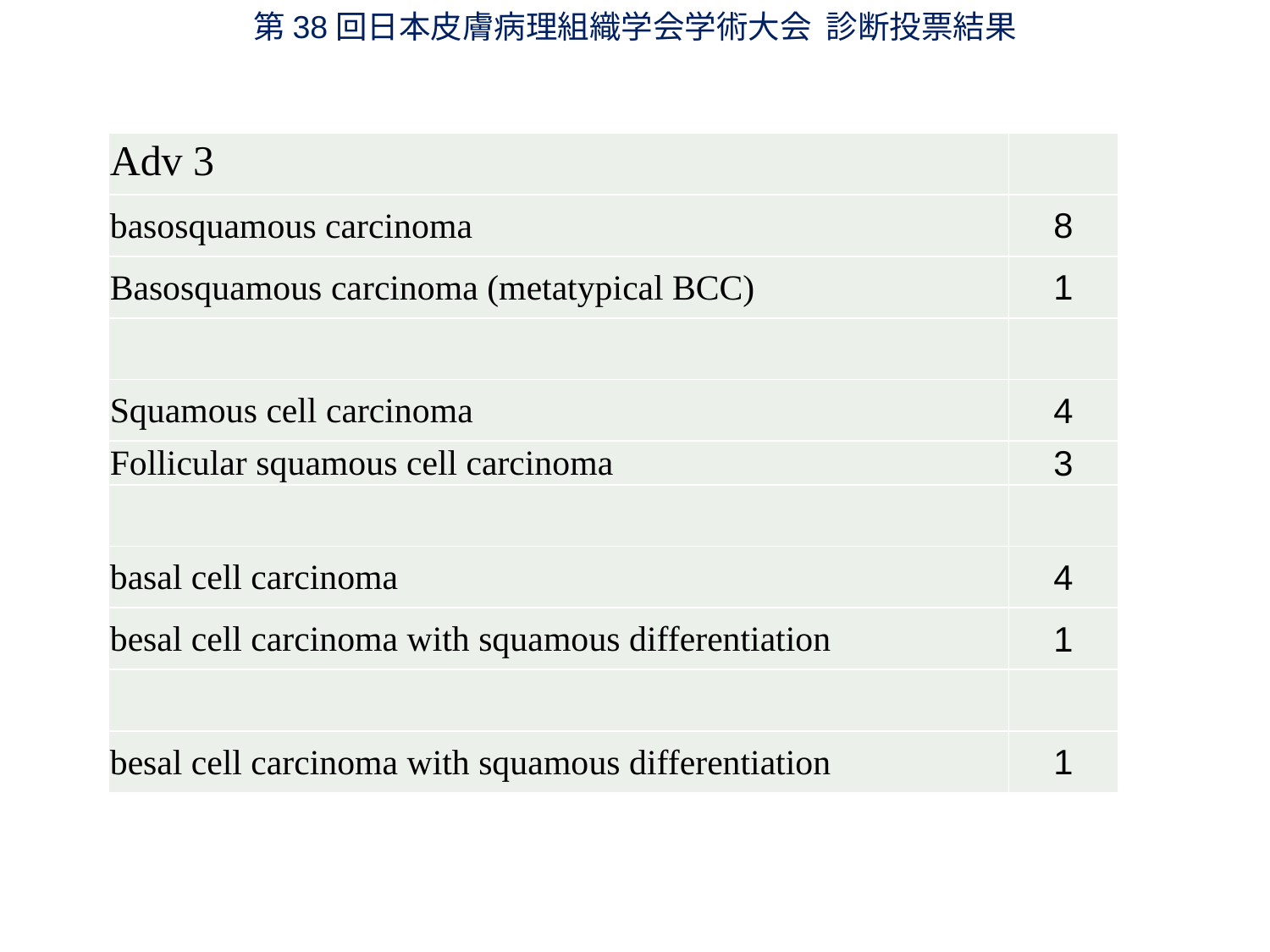

第38回日本皮膚病理組織学会学術大会  診断投票結果
| Adv 3 |  |
| --- | --- |
| basosquamous carcinoma | 8 |
| Basosquamous carcinoma (metatypical BCC) | 1 |
|  |  |
| Squamous cell carcinoma | 4 |
| Follicular squamous cell carcinoma | 3 |
|  |  |
| basal cell carcinoma | 4 |
| besal cell carcinoma with squamous differentiation | 1 |
|  |  |
| besal cell carcinoma with squamous differentiation | 1 |